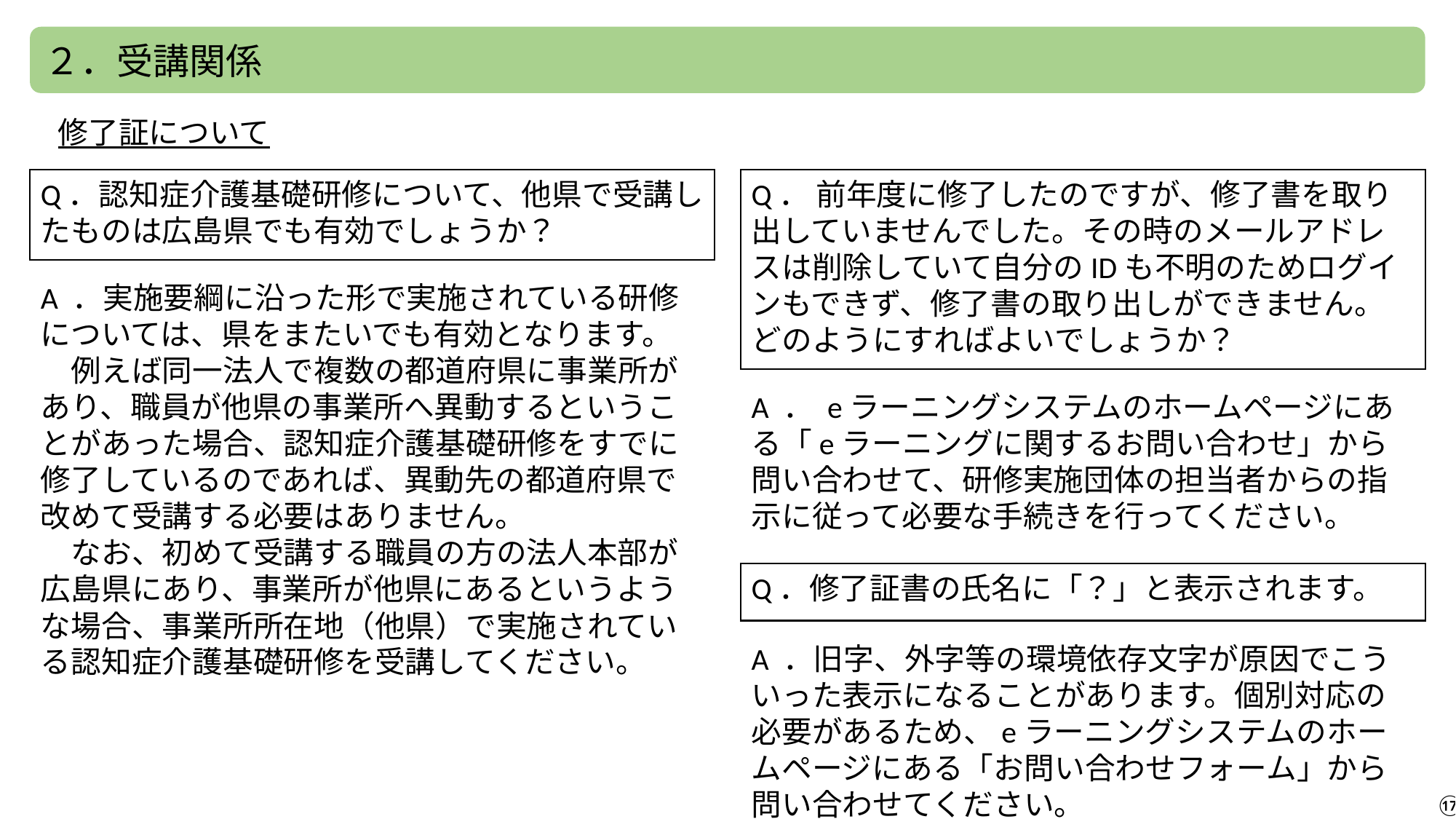

２．受講関係
修了証について
Q． 前年度に修了したのですが、修了書を取り出していませんでした。その時のメールアドレスは削除していて自分のIDも不明のためログインもできず、修了書の取り出しができません。どのようにすればよいでしょうか？
Q．認知症介護基礎研修について、他県で受講したものは広島県でも有効でしょうか？
A ．実施要綱に沿った形で実施されている研修については、県をまたいでも有効となります。
　例えば同一法人で複数の都道府県に事業所があり、職員が他県の事業所へ異動するということがあった場合、認知症介護基礎研修をすでに修了しているのであれば、異動先の都道府県で改めて受講する必要はありません。
　なお、初めて受講する職員の方の法人本部が広島県にあり、事業所が他県にあるというような場合、事業所所在地（他県）で実施されている認知症介護基礎研修を受講してください。

A ． eラーニングシステムのホームページにある「eラーニングに関するお問い合わせ」から問い合わせて、研修実施団体の担当者からの指示に従って必要な手続きを行ってください。
Q．修了証書の氏名に「？」と表示されます。
A ．旧字、外字等の環境依存文字が原因でこういった表示になることがあります。個別対応の必要があるため、eラーニングシステムのホームページにある「お問い合わせフォーム」から問い合わせてください。

⑰